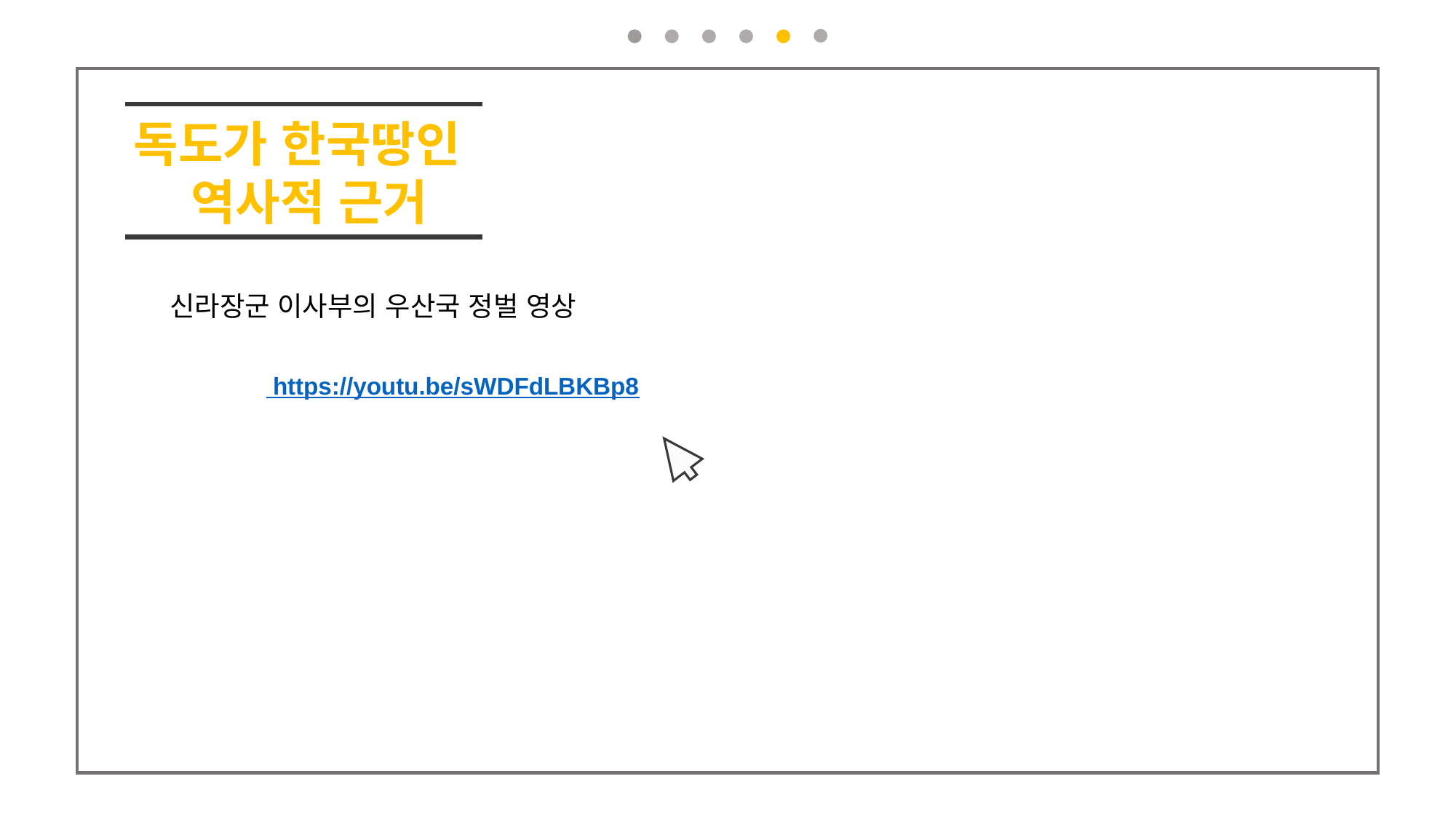

독도가 한국땅인
 역사적 근거
신라장군 이사부의 우산국 정벌 영상
 https://youtu.be/sWDFdLBKBp8